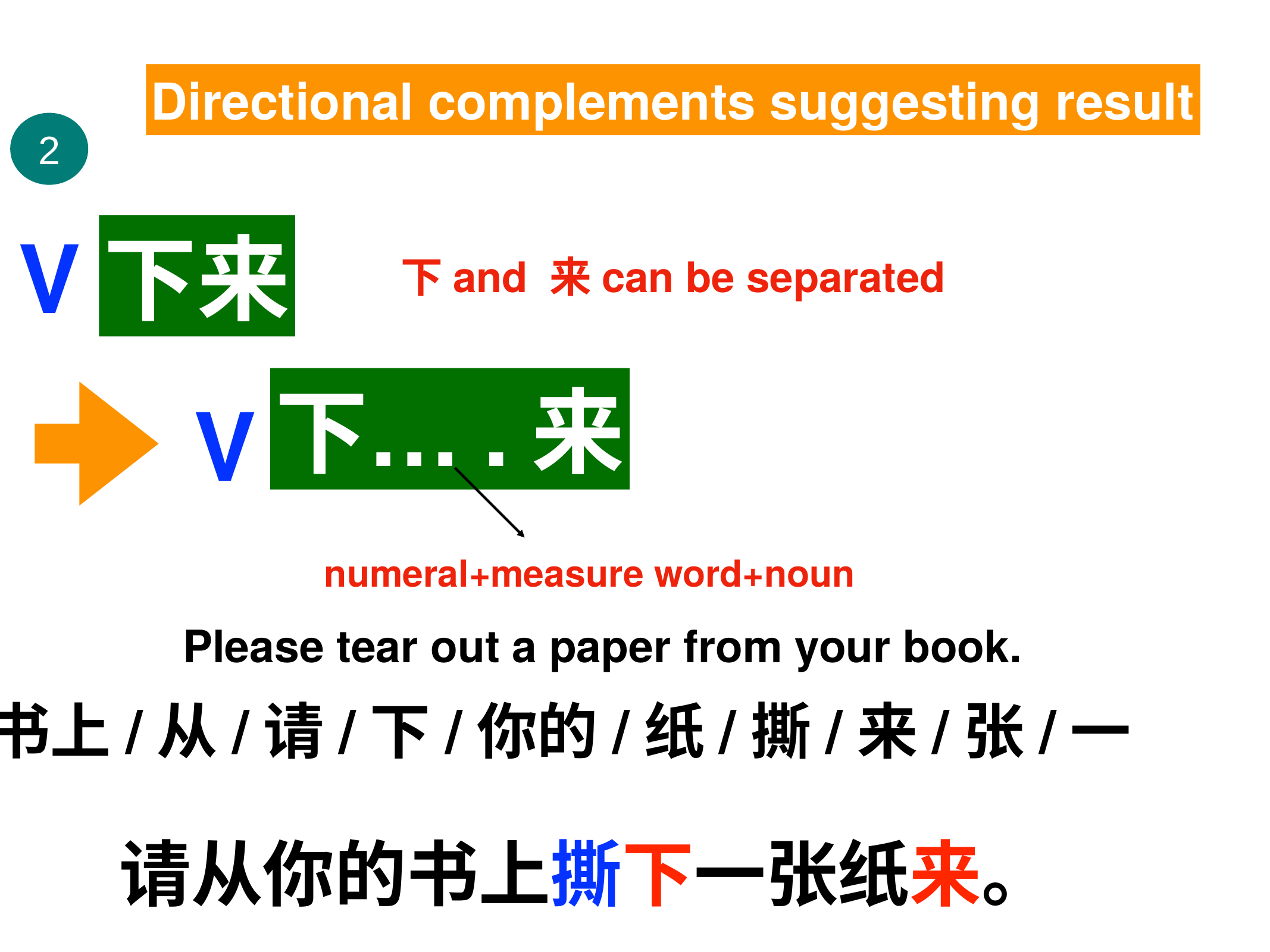

Directional complements suggesting result
2
下来
V
下and 来can be separated
下….来

V

numeral+measure word+noun
Please tear out a paper from your book.
书上/从/请/下/你的/纸/撕/来/张/一
请从你的书上撕下一张纸来。